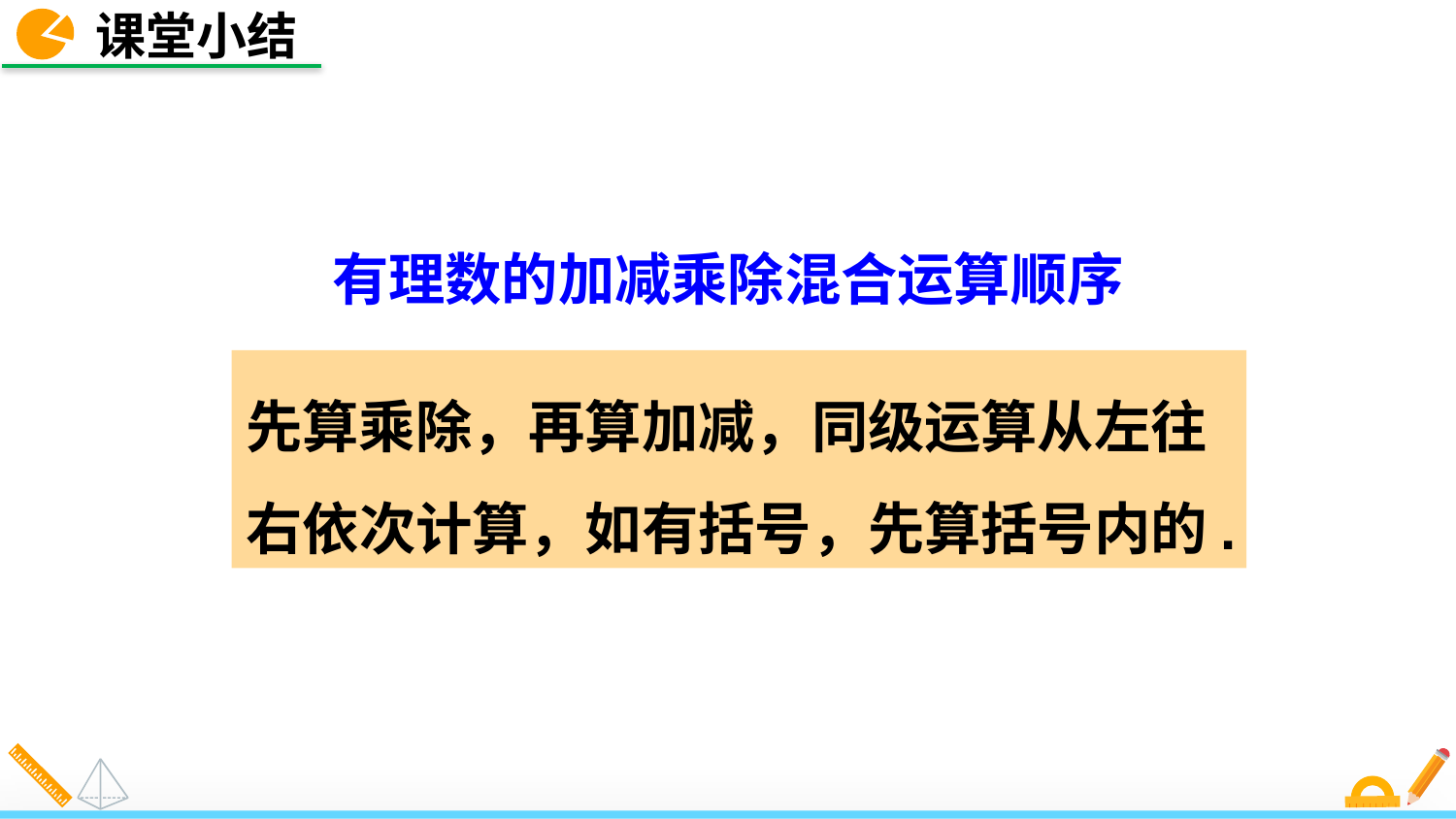

课堂小结

有理数的加减乘除混合运算顺序
先算乘除，再算加减，同级运算从左往右依次计算，如有括号，先算括号内的.